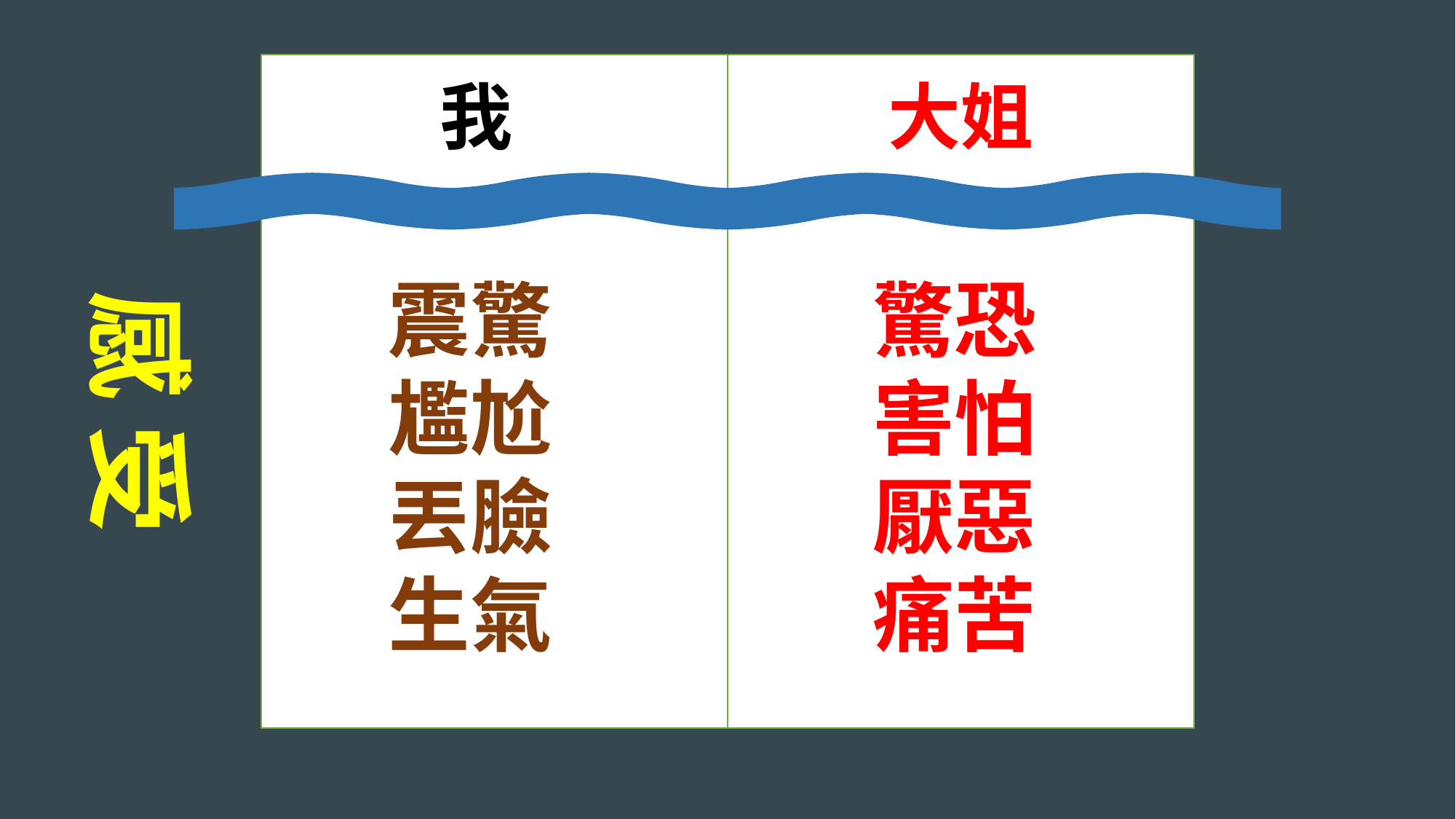

我
大姐
震驚
尷尬
丟臉
生氣
驚恐
害怕
厭惡
痛苦
感 受